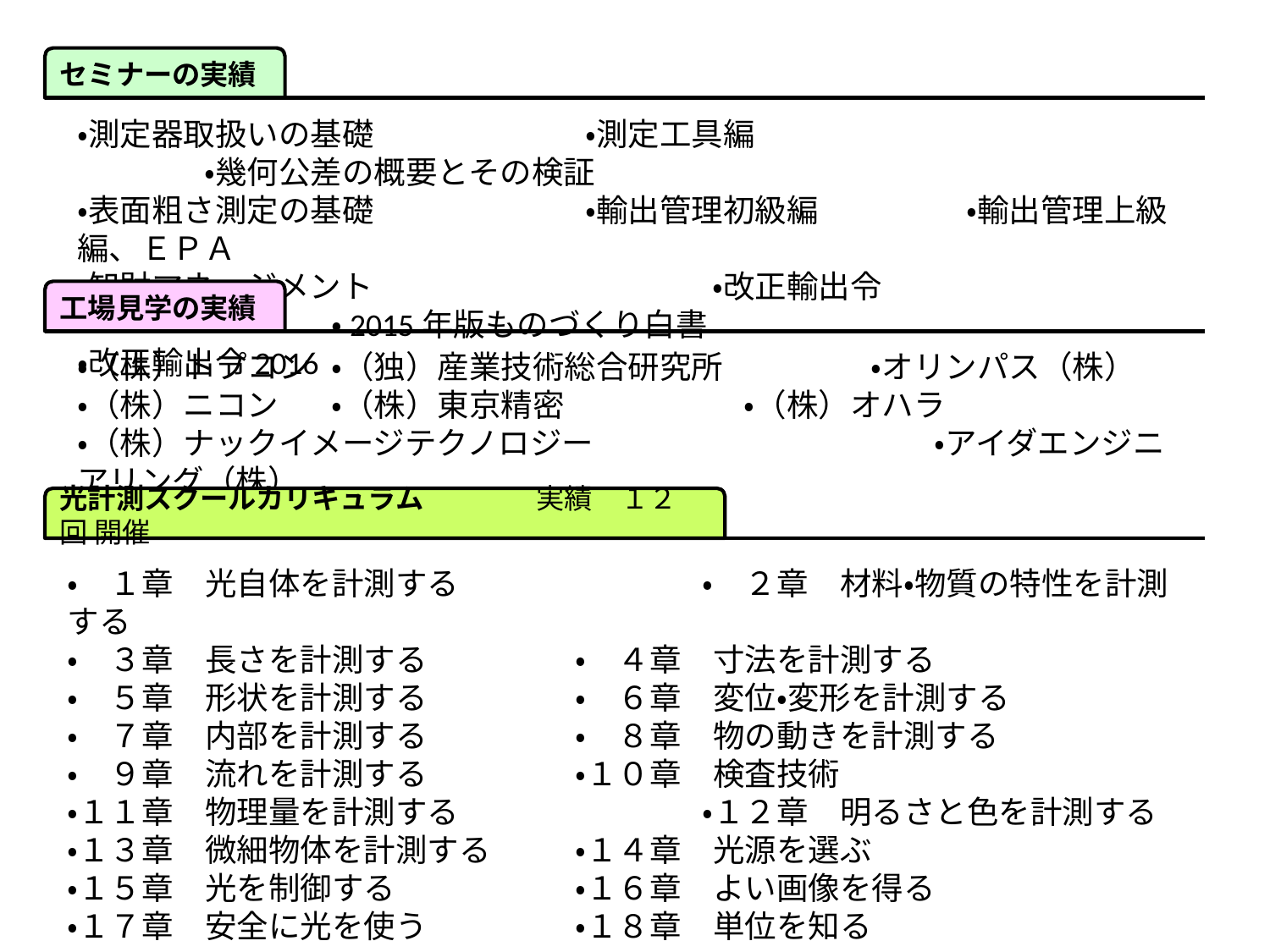

セミナーの実績
・測定器取扱いの基礎		・測定工具編	　			・幾何公差の概要とその検証
・表面粗さ測定の基礎		・輸出管理初級編	　	・輸出管理上級編、ＥＰＡ
・知財マネージメント			・改正輸出令				・2015年版ものづくり白書
・改正輸出令2016
工場見学の実績
・（株）トプコン	・（独）産業技術総合研究所	　・オリンパス（株）
・（株）ニコン	・（株）東京精密		　・（株）オハラ
・（株）ナックイメージテクノロジー	　　　　　　　・アイダエンジニアリング（株）
光計測スクールカリキュラム　　　　実績　１２ 回 開催
・　１章　光自体を計測する		・　２章　材料・物質の特性を計測する
・　３章　長さを計測する		・　４章　寸法を計測する
・　５章　形状を計測する		・　６章　変位・変形を計測する
・　７章　内部を計測する		・　８章　物の動きを計測する
・　９章　流れを計測する		・１０章　検査技術
・１１章　物理量を計測する		・１２章　明るさと色を計測する
・１３章　微細物体を計測する	・１４章　光源を選ぶ
・１５章　光を制御する		・１６章　よい画像を得る
・１７章　安全に光を使う		・１８章　単位を知る